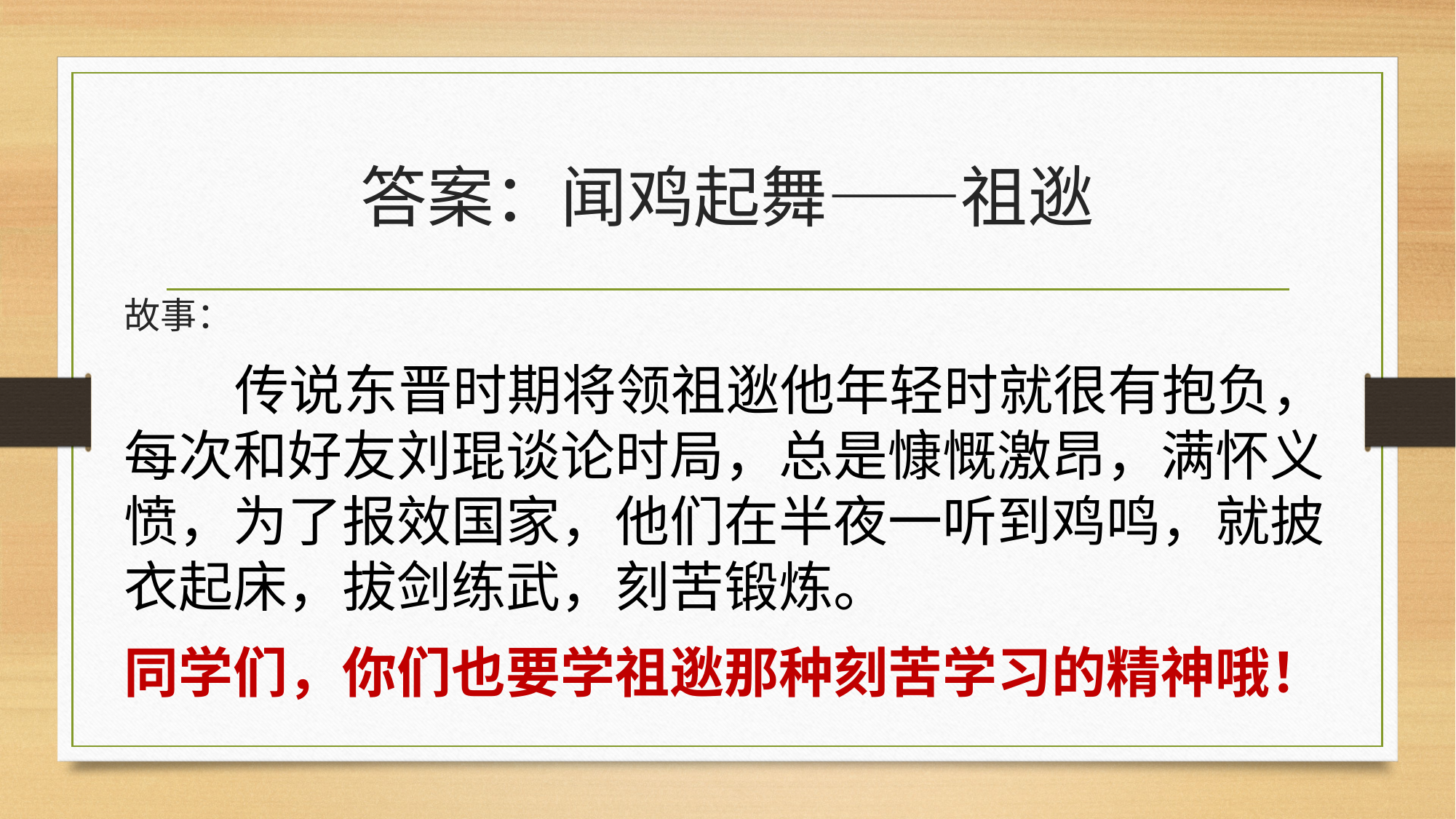

# 答案：闻鸡起舞——祖逖
故事：
        传说东晋时期将领祖逖他年轻时就很有抱负，每次和好友刘琨谈论时局，总是慷慨激昂，满怀义愤，为了报效国家，他们在半夜一听到鸡鸣，就披衣起床，拔剑练武，刻苦锻炼。
同学们，你们也要学祖逖那种刻苦学习的精神哦！